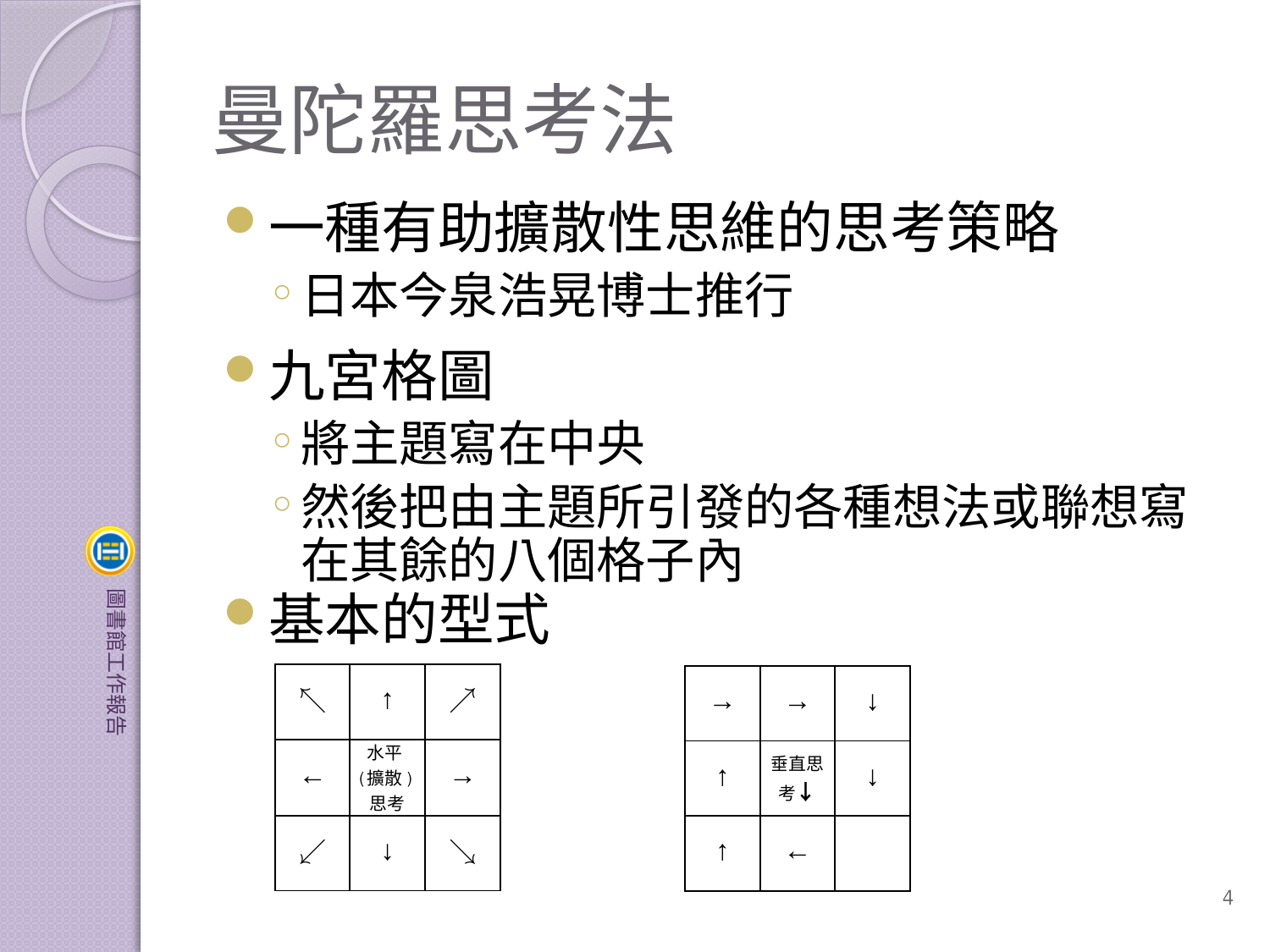

# 曼陀羅思考法
一種有助擴散性思維的思考策略
日本今泉浩晃博士推行
九宮格圖
將主題寫在中央
然後把由主題所引發的各種想法或聯想寫在其餘的八個格子內
基本的型式
| ↖ | ↑ | ↗ |
| --- | --- | --- |
| ← | 水平(擴散)思考 | → |
| ↙ | ↓ | ↘ |
| → | → | ↓ |
| --- | --- | --- |
| ↑ | 垂直思考↓ | ↓ |
| ↑ | ← |  |
4